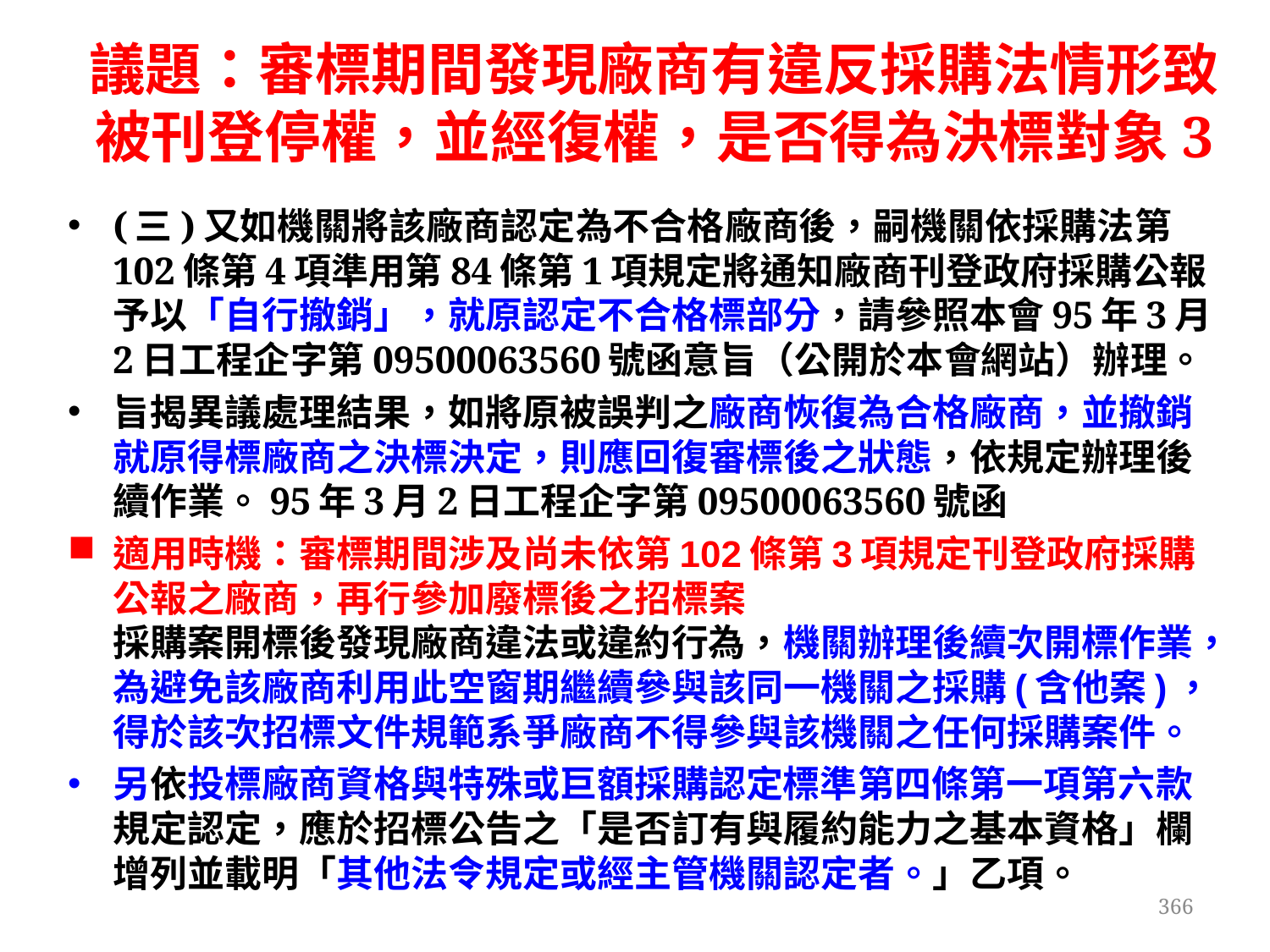

議題：審標期間發現廠商有違反採購法情形致被刊登停權，並經復權，是否得為決標對象3
(三)又如機關將該廠商認定為不合格廠商後，嗣機關依採購法第102條第4項準用第84條第1項規定將通知廠商刊登政府採購公報予以「自行撤銷」，就原認定不合格標部分，請參照本會95年3月2日工程企字第09500063560號函意旨（公開於本會網站）辦理。
旨揭異議處理結果，如將原被誤判之廠商恢復為合格廠商，並撤銷就原得標廠商之決標決定，則應回復審標後之狀態，依規定辦理後續作業。95年3月2日工程企字第09500063560號函
適用時機：審標期間涉及尚未依第102條第3項規定刊登政府採購公報之廠商，再行參加廢標後之招標案
採購案開標後發現廠商違法或違約行為，機關辦理後續次開標作業，為避免該廠商利用此空窗期繼續參與該同一機關之採購(含他案)，得於該次招標文件規範系爭廠商不得參與該機關之任何採購案件。
另依投標廠商資格與特殊或巨額採購認定標準第四條第一項第六款規定認定，應於招標公告之「是否訂有與履約能力之基本資格」欄增列並載明「其他法令規定或經主管機關認定者。」乙項。

366